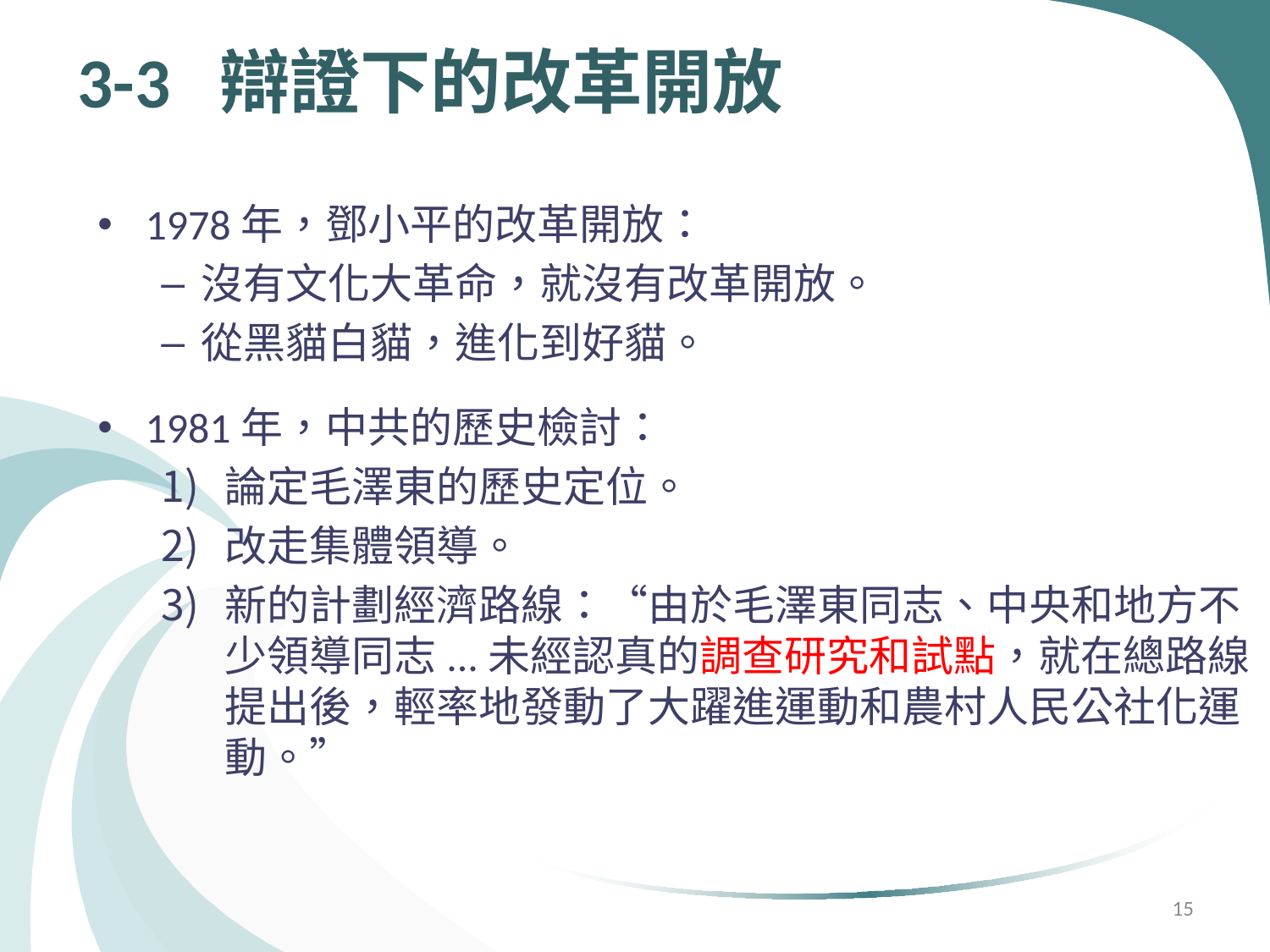

# 3-3  辯證下的改革開放
1978年，鄧小平的改革開放：
沒有文化大革命，就沒有改革開放。
從黑貓白貓，進化到好貓。
1981年，中共的歷史檢討：
論定毛澤東的歷史定位。
改走集體領導。
新的計劃經濟路線：“由於毛澤東同志、中央和地方不少領導同志...未經認真的調查研究和試點，就在總路線提出後，輕率地發動了大躍進運動和農村人民公社化運動。”
15